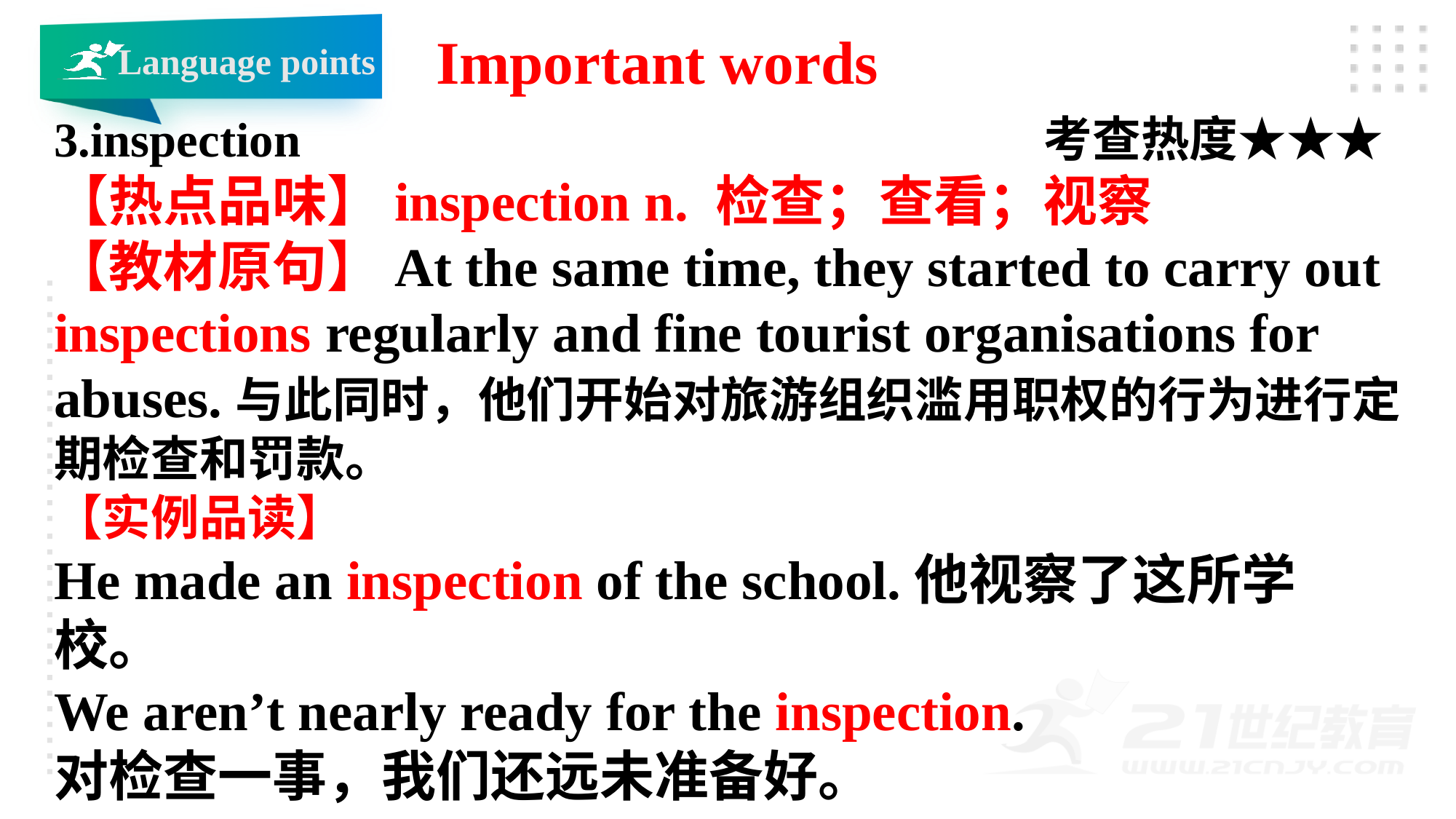

Important words
Language points
3.inspection                                                            考查热度★★★
【热点品味】inspection n. 检查；查看；视察
【教材原句】At the same time, they started to carry out inspections regularly and fine tourist organisations for abuses.与此同时，他们开始对旅游组织滥用职权的行为进行定期检查和罚款。
【实例品读】
He made an inspection of the school.他视察了这所学校。
We aren’t nearly ready for the inspection.
对检查一事，我们还远未准备好。